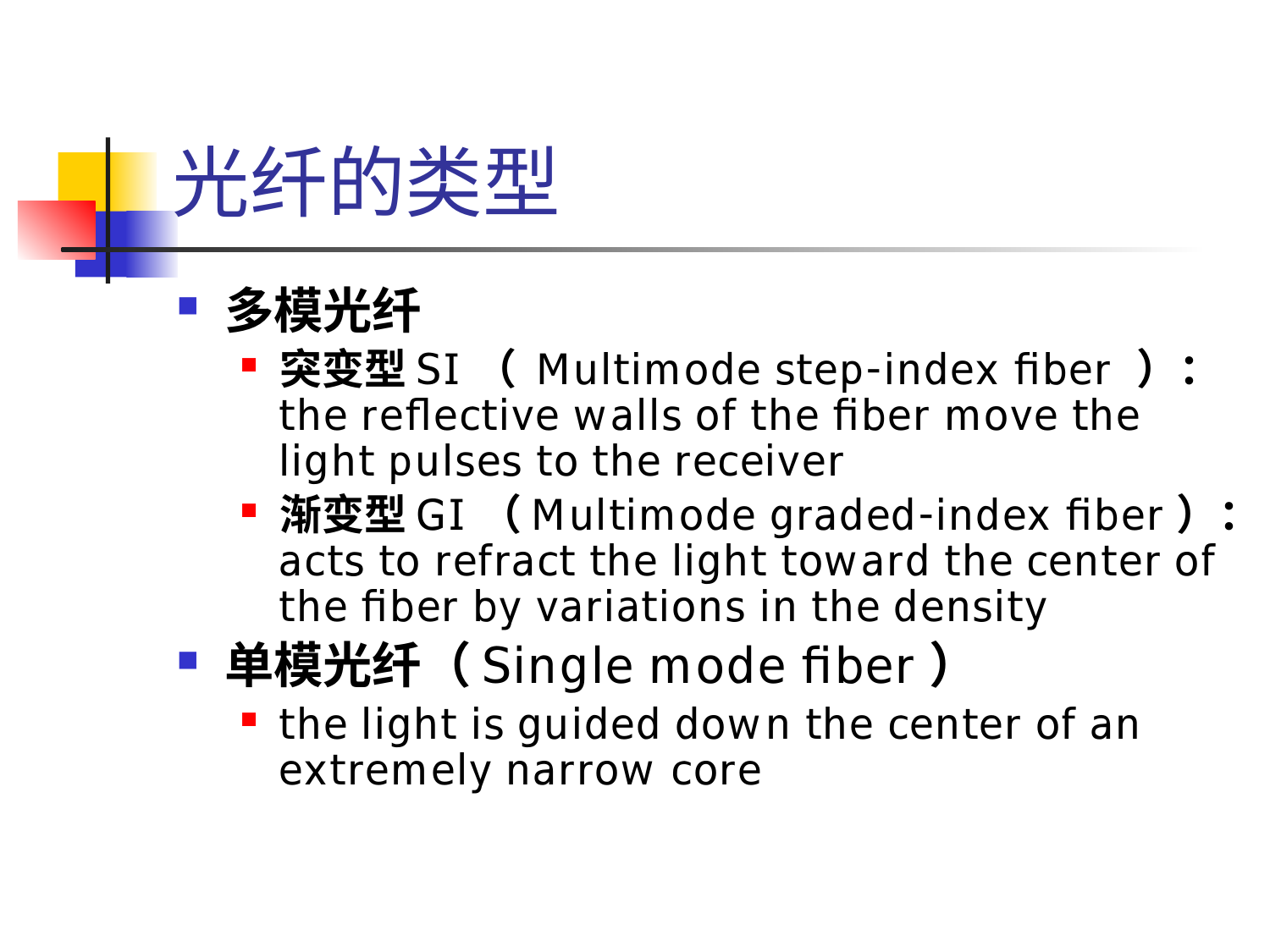

# 光纤的类型
多模光纤
突变型SI（ Multimode step-index fiber ）：the reflective walls of the fiber move the light pulses to the receiver
渐变型GI（Multimode graded-index fiber）：acts to refract the light toward the center of the fiber by variations in the density
单模光纤（Single mode fiber）
the light is guided down the center of an extremely narrow core